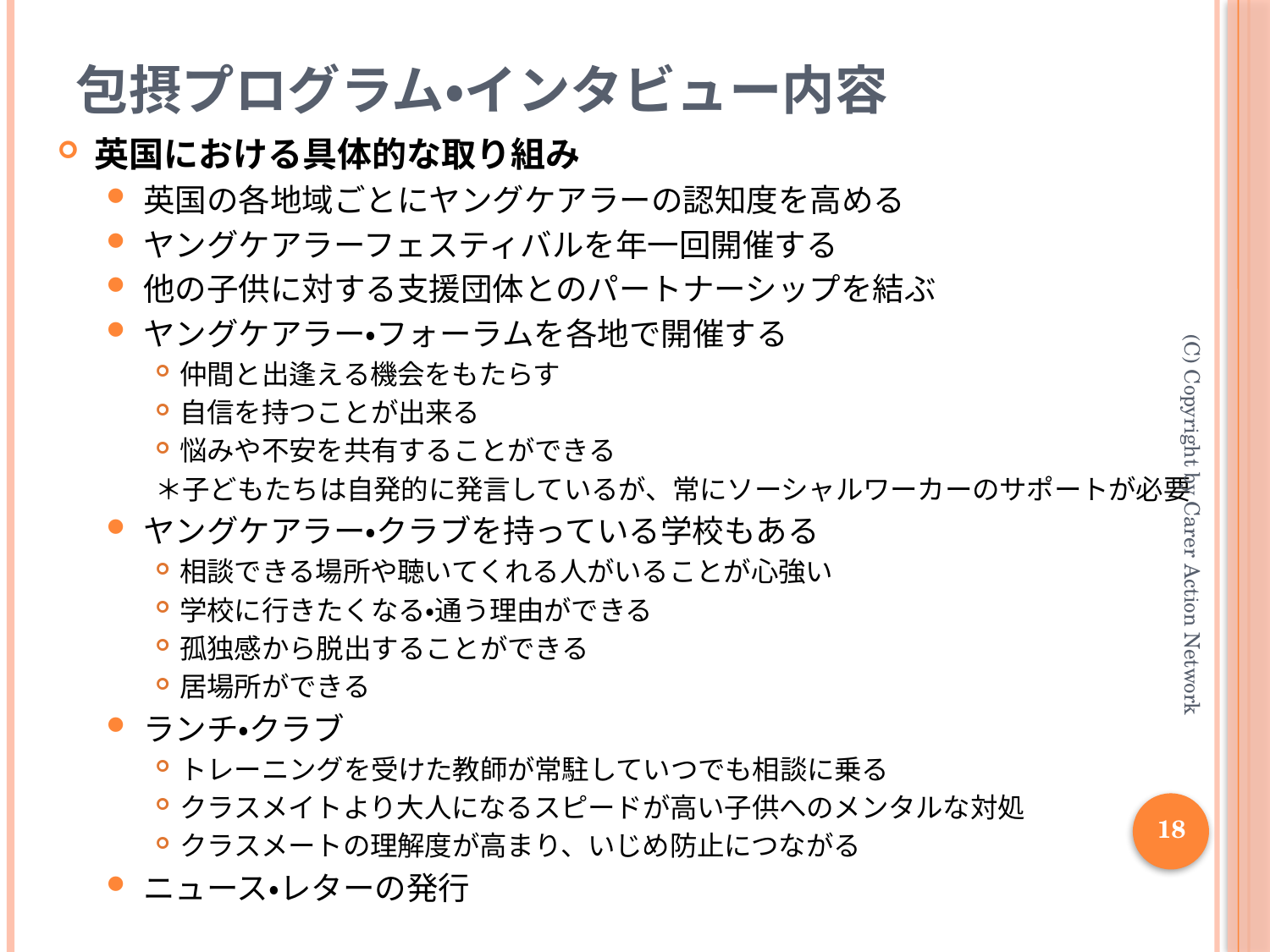

# 包摂プログラム・インタビュー内容
英国における具体的な取り組み
英国の各地域ごとにヤングケアラーの認知度を高める
ヤングケアラーフェスティバルを年一回開催する
他の子供に対する支援団体とのパートナーシップを結ぶ
ヤングケアラー・フォーラムを各地で開催する
仲間と出逢える機会をもたらす
自信を持つことが出来る
悩みや不安を共有することができる
＊子どもたちは自発的に発言しているが、常にソーシャルワーカーのサポートが必要
ヤングケアラー・クラブを持っている学校もある
相談できる場所や聴いてくれる人がいることが心強い
学校に行きたくなる・通う理由ができる
孤独感から脱出することができる
居場所ができる
ランチ・クラブ
トレーニングを受けた教師が常駐していつでも相談に乗る
クラスメイトより大人になるスピードが高い子供へのメンタルな対処
クラスメートの理解度が高まり、いじめ防止につながる
ニュース・レターの発行

(C) Copyright by Carer Action Network
18